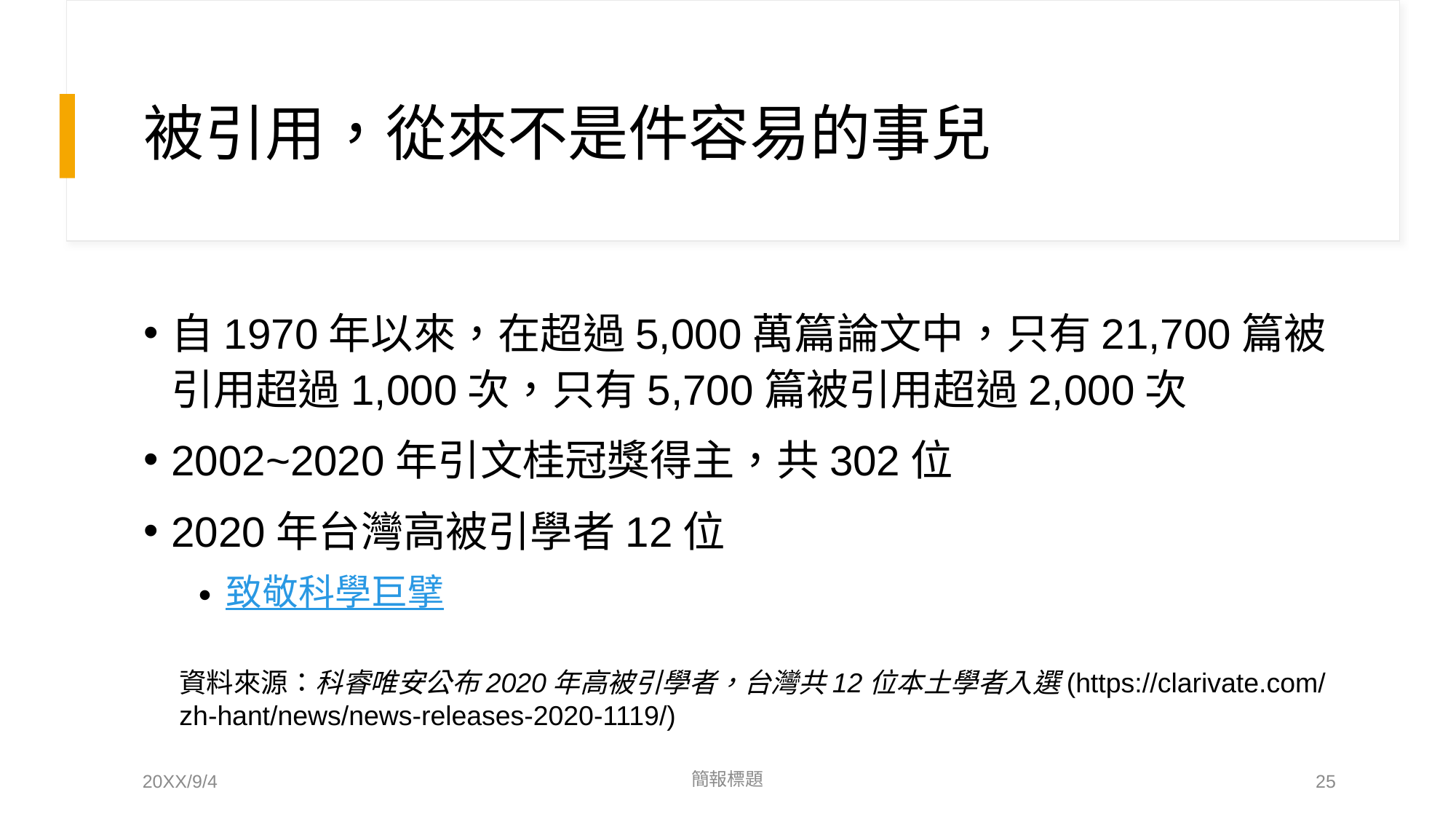

# 被引用，從來不是件容易的事兒
自1970年以來，在超過5,000萬篇論文中，只有21,700篇被引用超過1,000次，只有5,700篇被引用超過2,000次
2002~2020年引文桂冠獎得主，共302位
2020年台灣高被引學者12位
致敬科學巨擘

資料來源：科睿唯安公布2020年高被引學者，台灣共12位本土學者入選(https://clarivate.com/zh-hant/news/news-releases-2020-1119/)
20XX/9/4
簡報標題
25